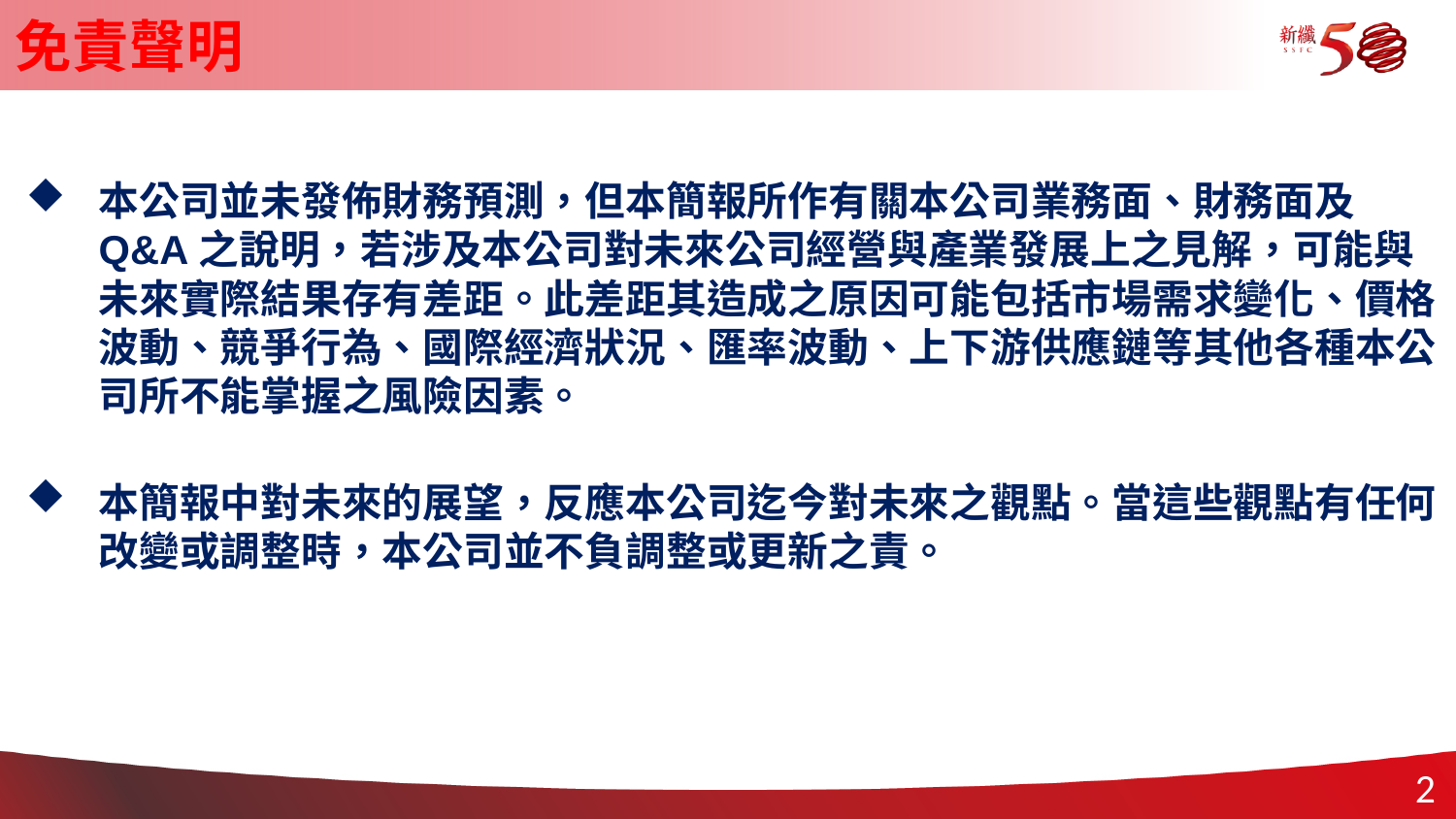

免責聲明
本公司並未發佈財務預測，但本簡報所作有關本公司業務面、財務面及Q&A之說明，若涉及本公司對未來公司經營與產業發展上之見解，可能與未來實際結果存有差距。此差距其造成之原因可能包括市場需求變化、價格波動、競爭行為、國際經濟狀況、匯率波動、上下游供應鏈等其他各種本公司所不能掌握之風險因素。

本簡報中對未來的展望，反應本公司迄今對未來之觀點。當這些觀點有任何改變或調整時，本公司並不負調整或更新之責。
2